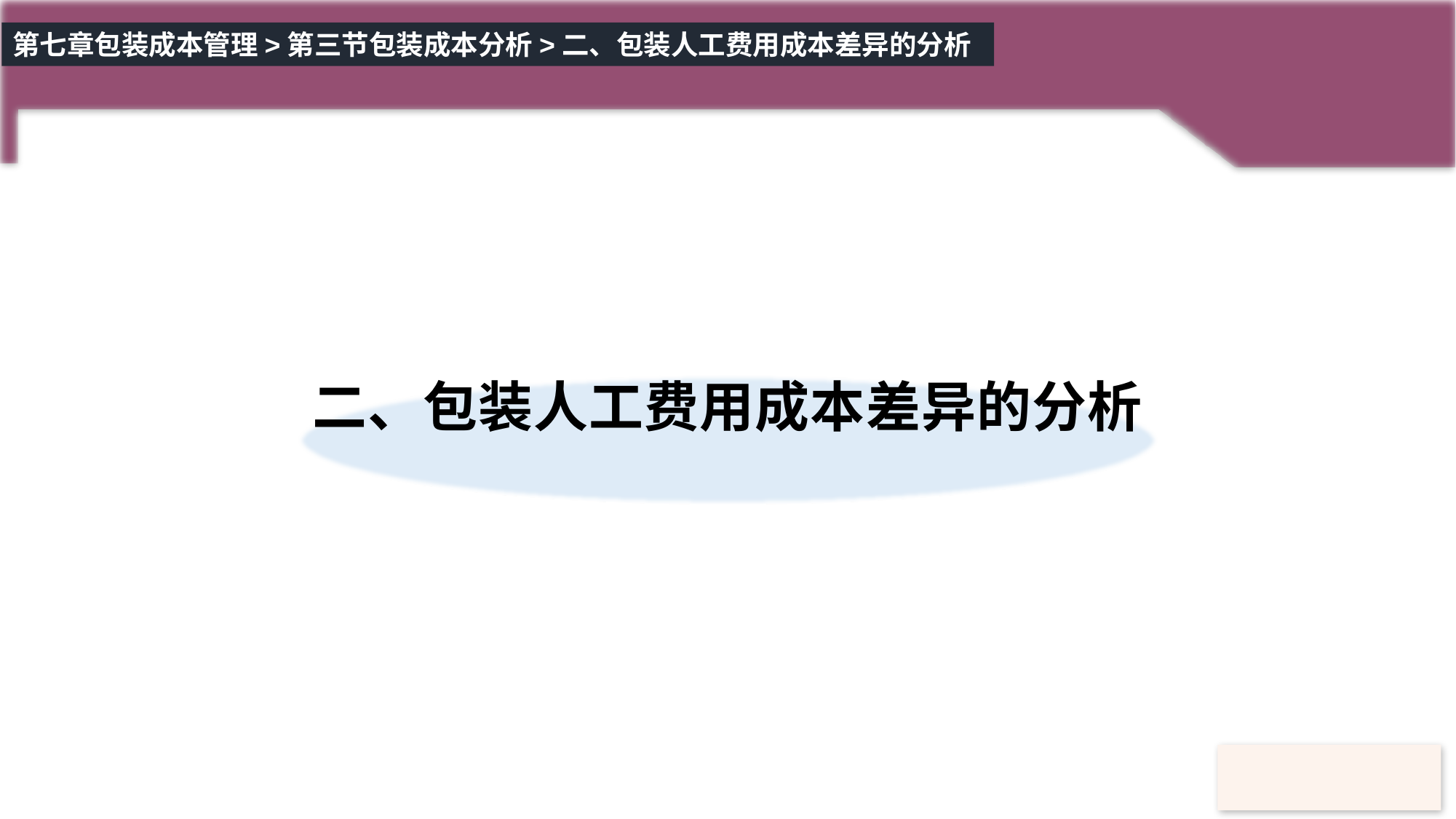

第七章包装成本管理>第三节包装成本分析>二、包装人工费用成本差异的分析
# 二、包装人工费用成本差异的分析